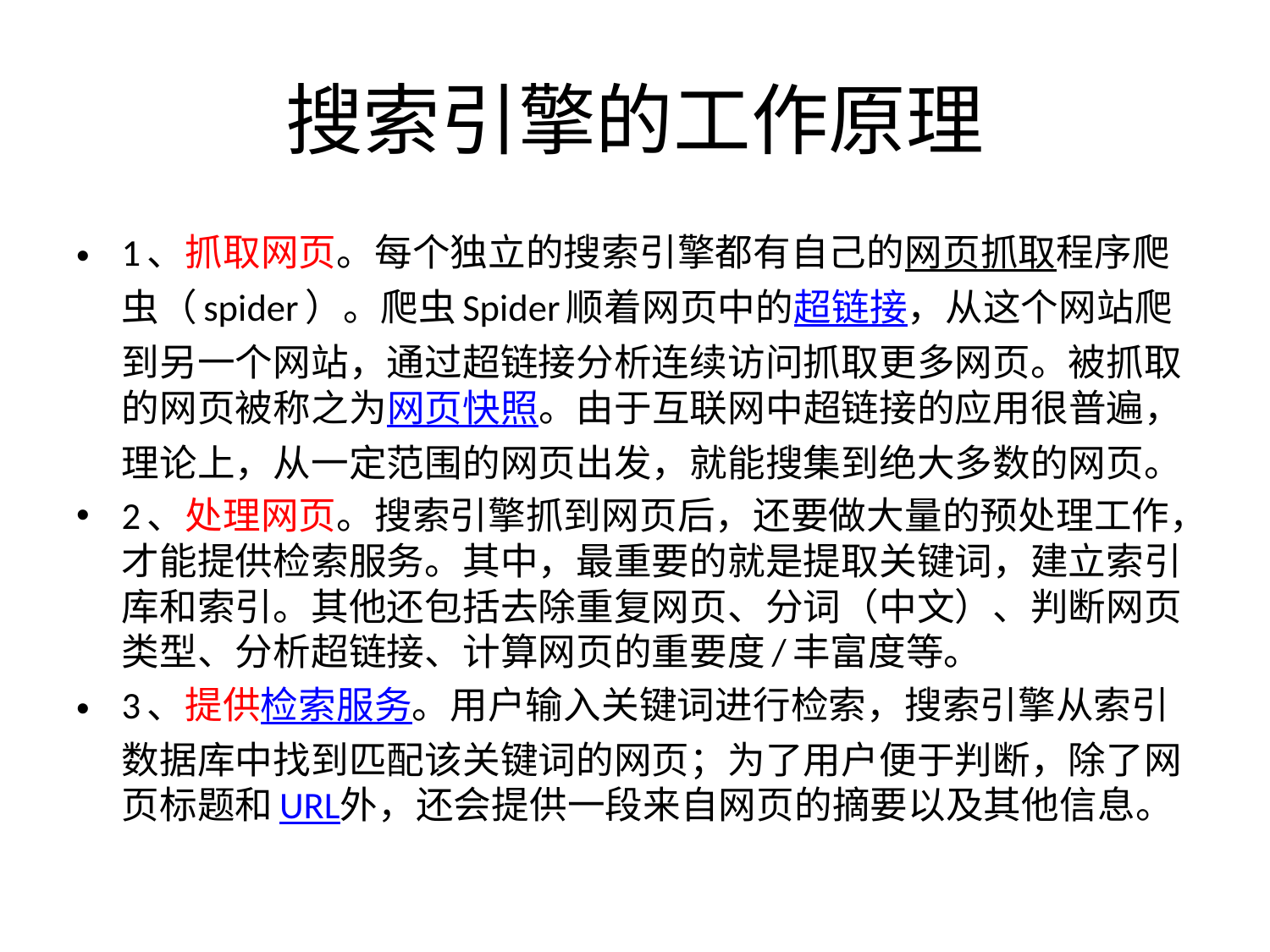

# 搜索引擎的工作原理
1、抓取网页。每个独立的搜索引擎都有自己的网页抓取程序爬虫（spider）。爬虫Spider顺着网页中的超链接，从这个网站爬到另一个网站，通过超链接分析连续访问抓取更多网页。被抓取的网页被称之为网页快照。由于互联网中超链接的应用很普遍，理论上，从一定范围的网页出发，就能搜集到绝大多数的网页。
2、处理网页。搜索引擎抓到网页后，还要做大量的预处理工作，才能提供检索服务。其中，最重要的就是提取关键词，建立索引库和索引。其他还包括去除重复网页、分词（中文）、判断网页类型、分析超链接、计算网页的重要度/丰富度等。
3、提供检索服务。用户输入关键词进行检索，搜索引擎从索引数据库中找到匹配该关键词的网页；为了用户便于判断，除了网页标题和URL外，还会提供一段来自网页的摘要以及其他信息。